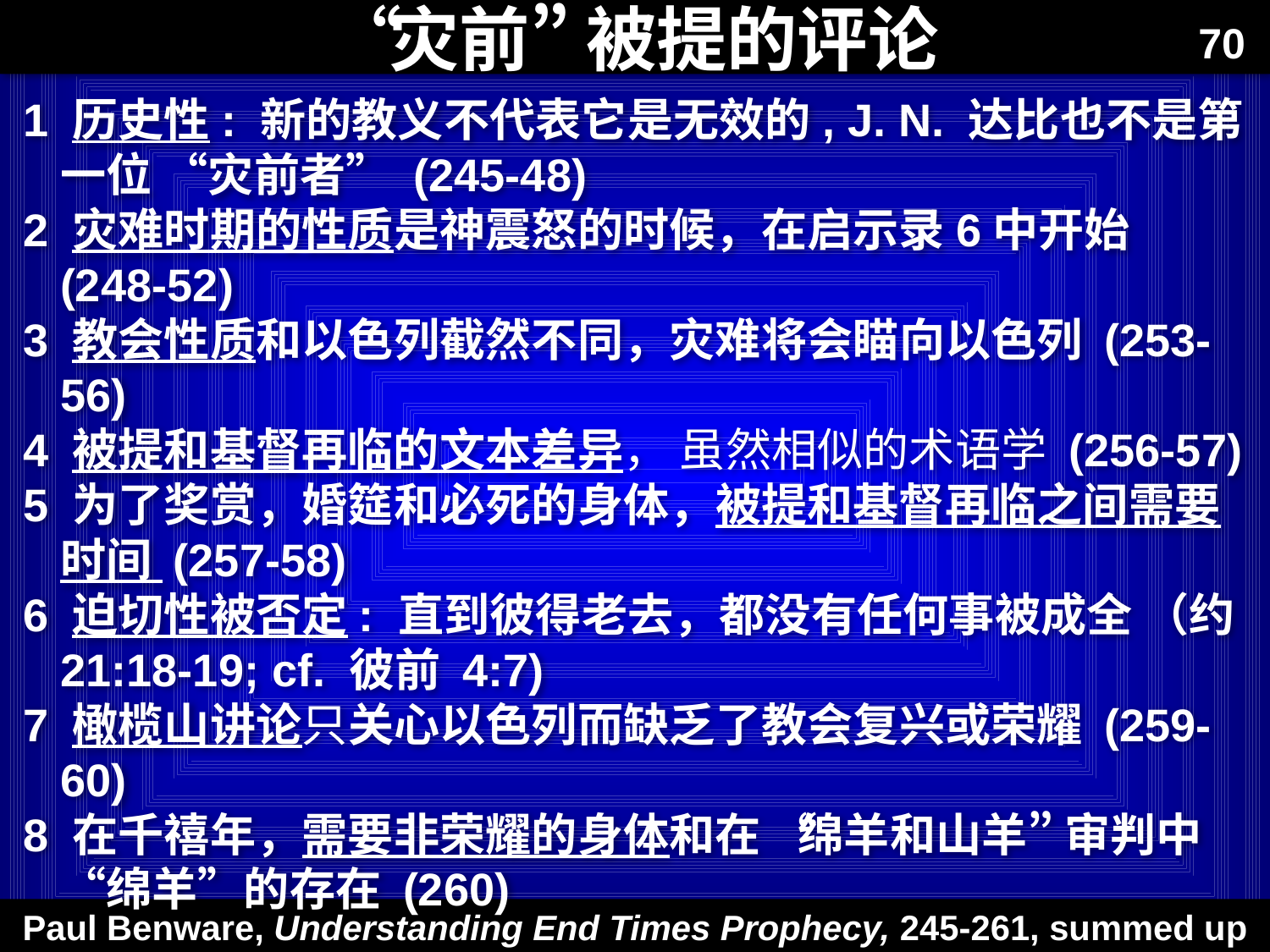

“灾前” 被提的评论
70
1 历史性: 新的教义不代表它是无效的, J. N. 达比也不是第一位 “灾前者” (245-48)
2 灾难时期的性质是神震怒的时候，在启示录6中开始 (248-52)
3 教会性质和以色列截然不同，灾难将会瞄向以色列 (253-56)
4 被提和基督再临的文本差异， 虽然相似的术语学 (256-57)
5 为了奖赏，婚筵和必死的身体，被提和基督再临之间需要时间 (257-58)
6 迫切性被否定: 直到彼得老去，都没有任何事被成全 （约 21:18-19; cf. 彼前 4:7)
7 橄榄山讲论只关心以色列而缺乏了教会复兴或荣耀 (259-60)
8 在千禧年，需要非荣耀的身体和在 “绵羊和山羊” 审判中     “绵羊”的存在 (260)
Paul Benware, Understanding End Times Prophecy, 245-261, summed up in 260-61